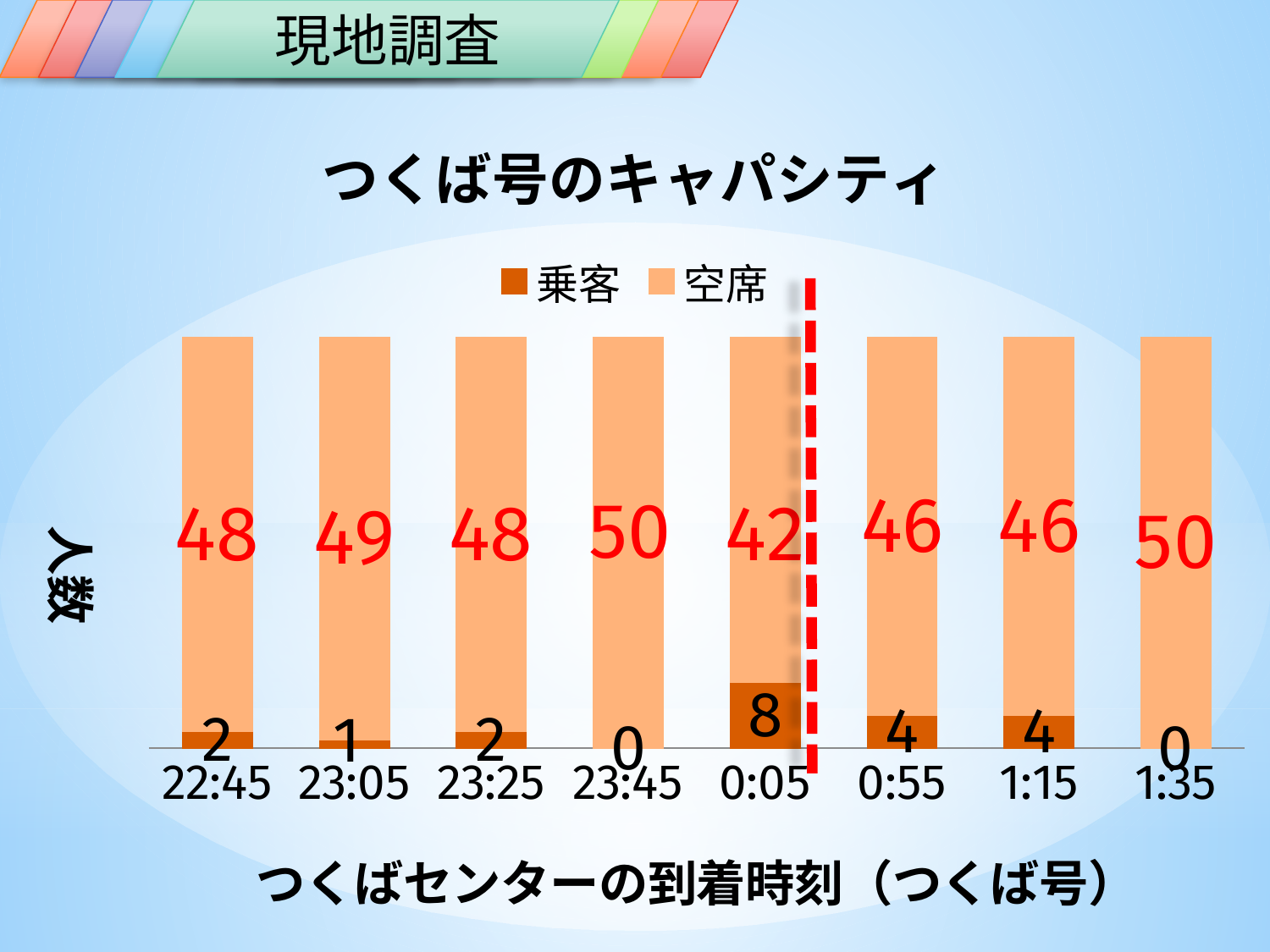

背景
問題提起
目標
現状
現地調査
アンケート調査
予備調査
参考文献

### Chart: つくば号のキャパシティ

| Category | 乗客 | 空席 |
|---|---|---|
| 0.947916666666667 | 2.0 | 48.0 |
| 0.961805555555555 | 1.0 | 49.0 |
| 0.975694444444445 | 2.0 | 48.0 |
| 0.989583333333333 | 0.0 | 50.0 |
| 0.00347222222222222 | 8.0 | 42.0 |
| 0.0381944444444444 | 4.0 | 46.0 |
| 0.0520833333333333 | 4.0 | 46.0 |
| 0.0659722222222222 | 0.0 | 50.0 |